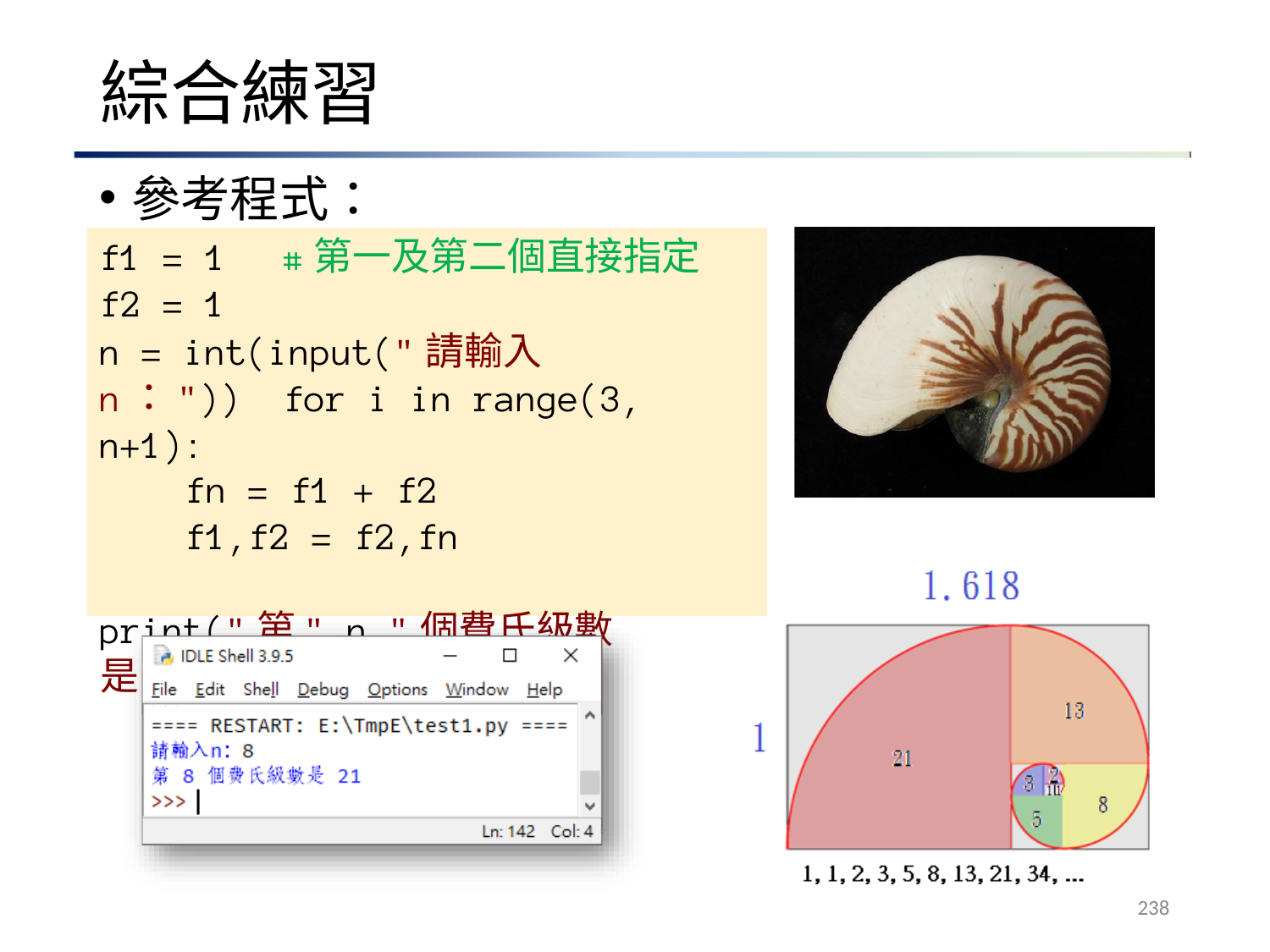

# 綜合練習
參考程式：
f1 = 1	#第一及第二個直接指定
f2 = 1
n = int(input("請輸入 n："))  for i in range(3, n+1):
fn = f1 + f2
f1,f2 = f2,fn

print("第",n,"個費氏級數是",fn)

238